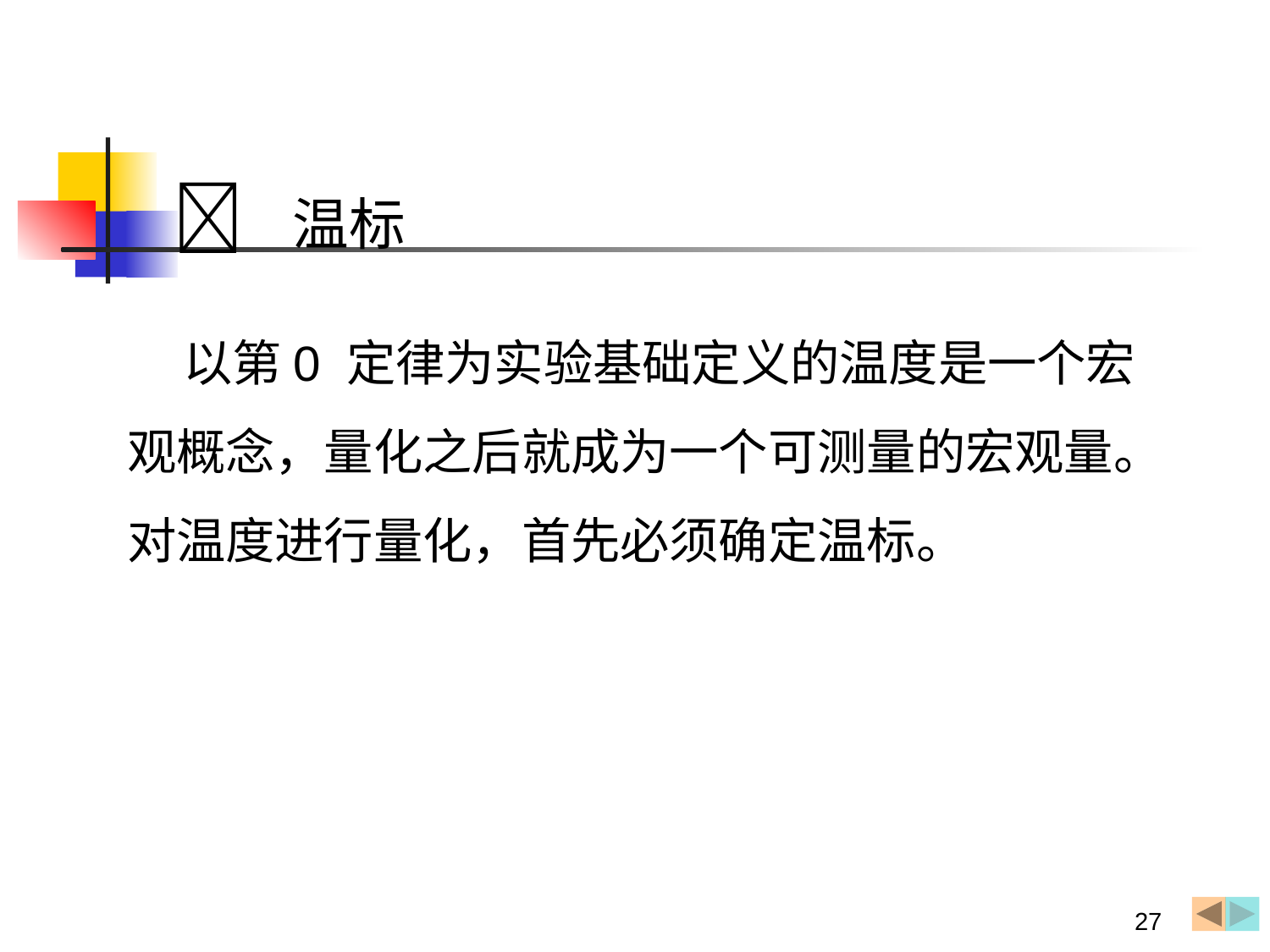

•  温标
    以第0 定律为实验基础定义的温度是一个宏观概念，量化之后就成为一个可测量的宏观量。对温度进行量化，首先必须确定温标。
27